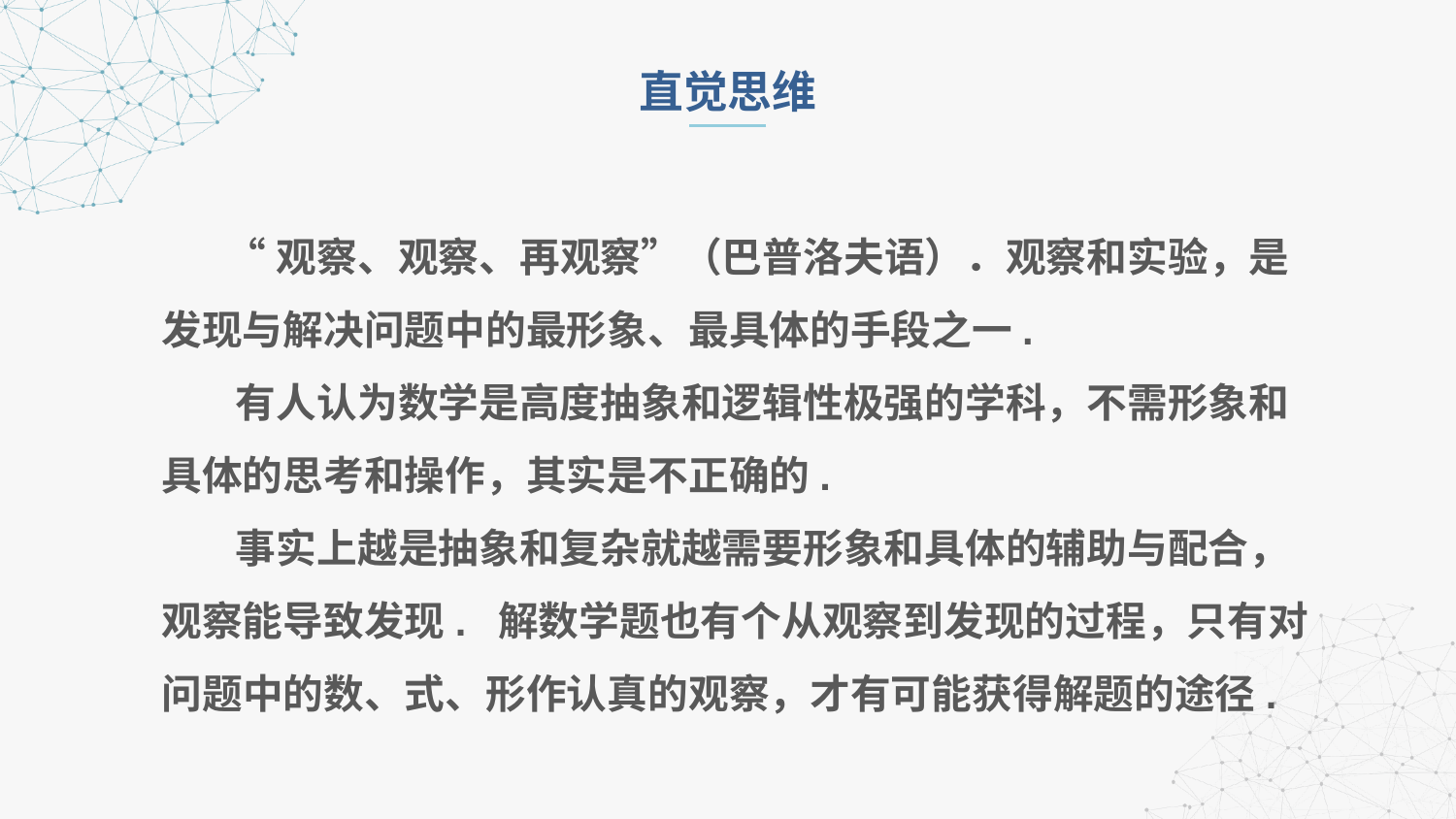

直觉思维
       “观察、观察、再观察”（巴普洛夫语）．观察和实验，是发现与解决问题中的最形象、最具体的手段之一.
       有人认为数学是高度抽象和逻辑性极强的学科，不需形象和具体的思考和操作，其实是不正确的.
       事实上越是抽象和复杂就越需要形象和具体的辅助与配合，观察能导致发现.  解数学题也有个从观察到发现的过程，只有对问题中的数、式、形作认真的观察，才有可能获得解题的途径.